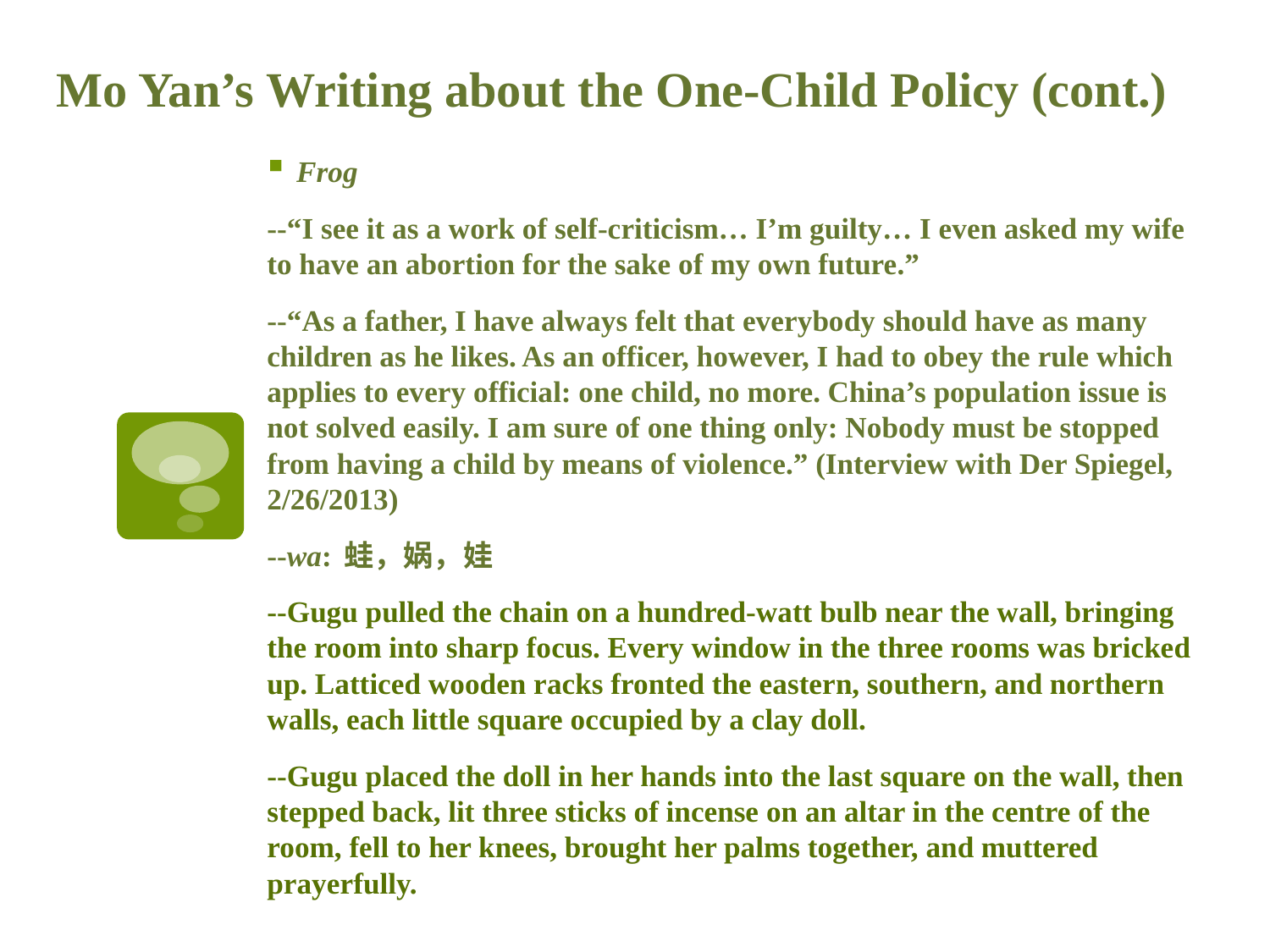

# Mo Yan’s Writing about the One-Child Policy (cont.)
Frog
--“I see it as a work of self-criticism… I’m guilty… I even asked my wife to have an abortion for the sake of my own future.”
--“As a father, I have always felt that everybody should have as many children as he likes. As an officer, however, I had to obey the rule which applies to every official: one child, no more. China’s population issue is not solved easily. I am sure of one thing only: Nobody must be stopped from having a child by means of violence.” (Interview with Der Spiegel, 2/26/2013)
--wa: 蛙，娲，娃
--Gugu pulled the chain on a hundred-watt bulb near the wall, bringing the room into sharp focus. Every window in the three rooms was bricked up. Latticed wooden racks fronted the eastern, southern, and northern walls, each little square occupied by a clay doll.
--Gugu placed the doll in her hands into the last square on the wall, then stepped back, lit three sticks of incense on an altar in the centre of the room, fell to her knees, brought her palms together, and muttered prayerfully.